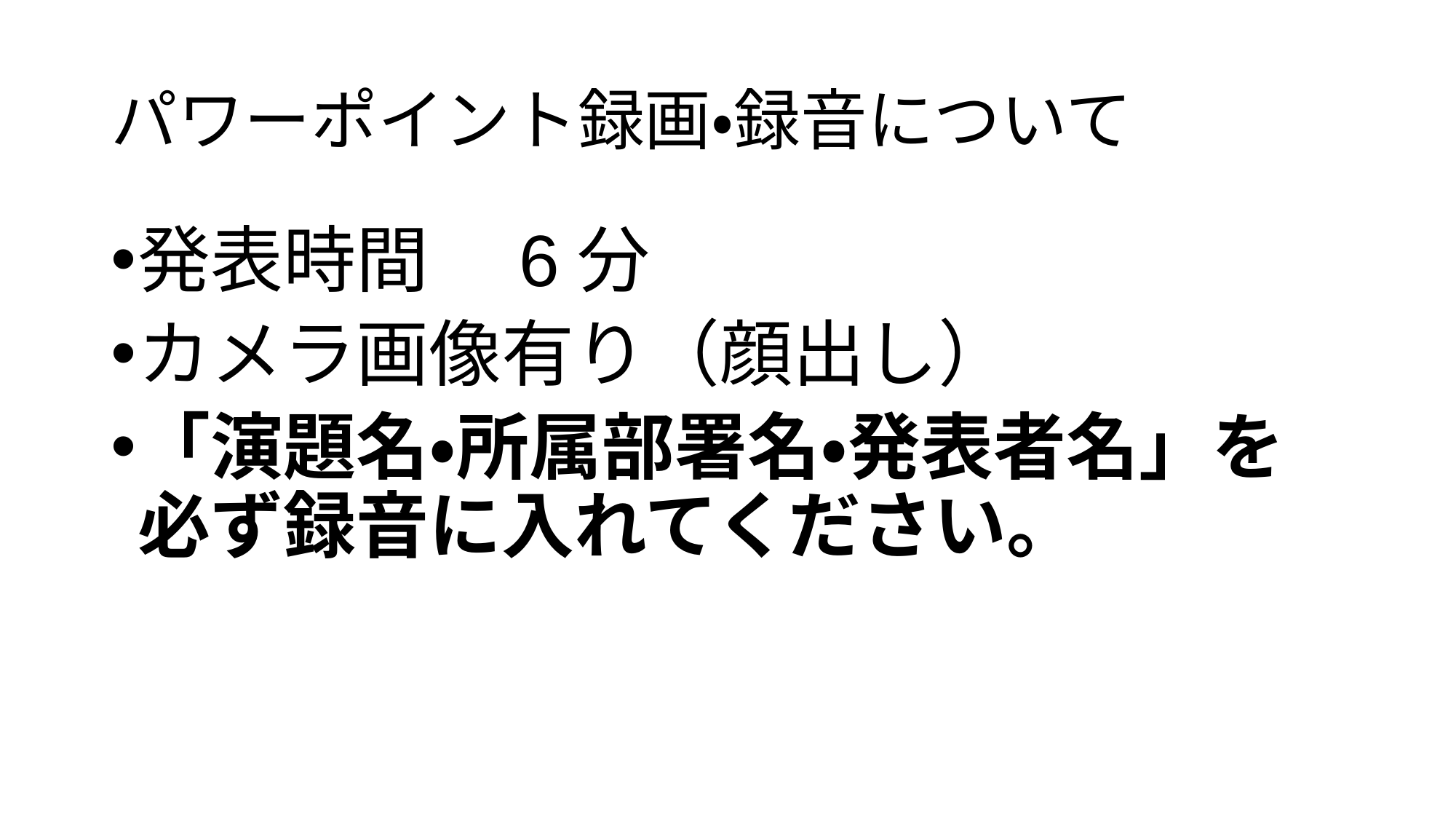

# パワーポイント録画・録音について
発表時間　6分
カメラ画像有り（顔出し）
「演題名・所属部署名・発表者名」を必ず録音に入れてください。